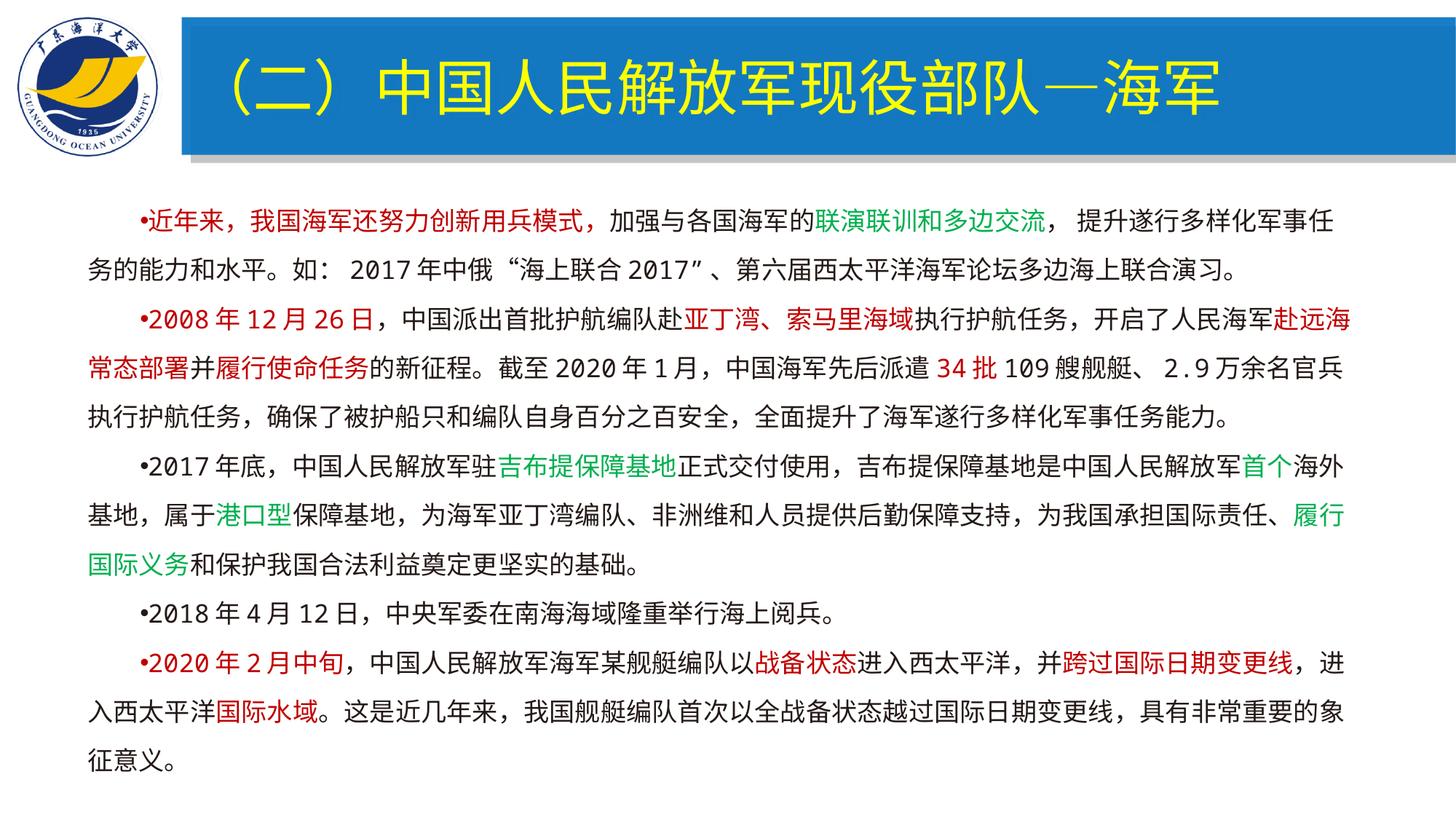

（二）中国人民解放军现役部队—海军
近年来，我国海军还努力创新用兵模式，加强与各国海军的联演联训和多边交流， 提升遂行多样化军事任务的能力和水平。如：2017年中俄“海上联合2017”、第六届西太平洋海军论坛多边海上联合演习。
2008年12月26日，中国派出首批护航编队赴亚丁湾、索马里海域执行护航任务，开启了人民海军赴远海常态部署并履行使命任务的新征程。截至2020年1月，中国海军先后派遣34批109艘舰艇、2.9万余名官兵执行护航任务，确保了被护船只和编队自身百分之百安全，全面提升了海军遂行多样化军事任务能力。
2017年底，中国人民解放军驻吉布提保障基地正式交付使用，吉布提保障基地是中国人民解放军首个海外基地，属于港口型保障基地，为海军亚丁湾编队、非洲维和人员提供后勤保障支持，为我国承担国际责任、履行国际义务和保护我国合法利益奠定更坚实的基础。
2018年4月12日，中央军委在南海海域隆重举行海上阅兵。
2020年2月中旬，中国人民解放军海军某舰艇编队以战备状态进入西太平洋，并跨过国际日期变更线，进入西太平洋国际水域。这是近几年来，我国舰艇编队首次以全战备状态越过国际日期变更线，具有非常重要的象征意义。